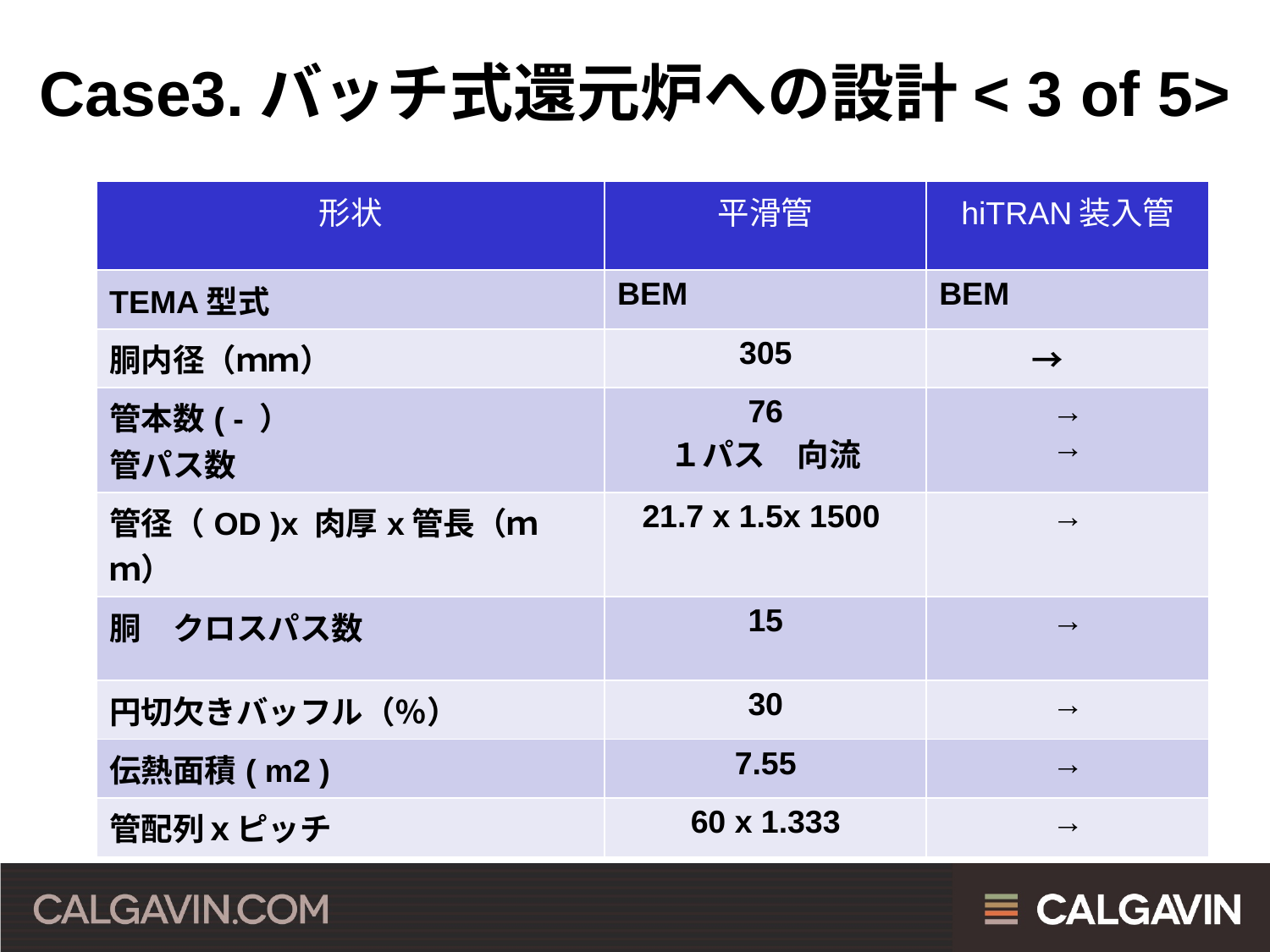

# Case3.バッチ式還元炉への設計< 3 of 5>
| 形状 | 平滑管 | hiTRAN装入管 |
| --- | --- | --- |
| TEMA型式 | BEM | BEM |
| 胴内径（ｍｍ） | 305 | → |
| 管本数( - ） 管パス数 | 76 １パス　向流 | → → |
| 管径（OD )x 肉厚x管長（ｍｍ） | 21.7 x 1.5x 1500 | → |
| 胴　クロスパス数 | 15 | → |
| 円切欠きバッフル（％） | 30 | → |
| 伝熱面積( m2 ) | 7.55 | → |
| 管配列ｘピッチ | 60 x 1.333 | → |